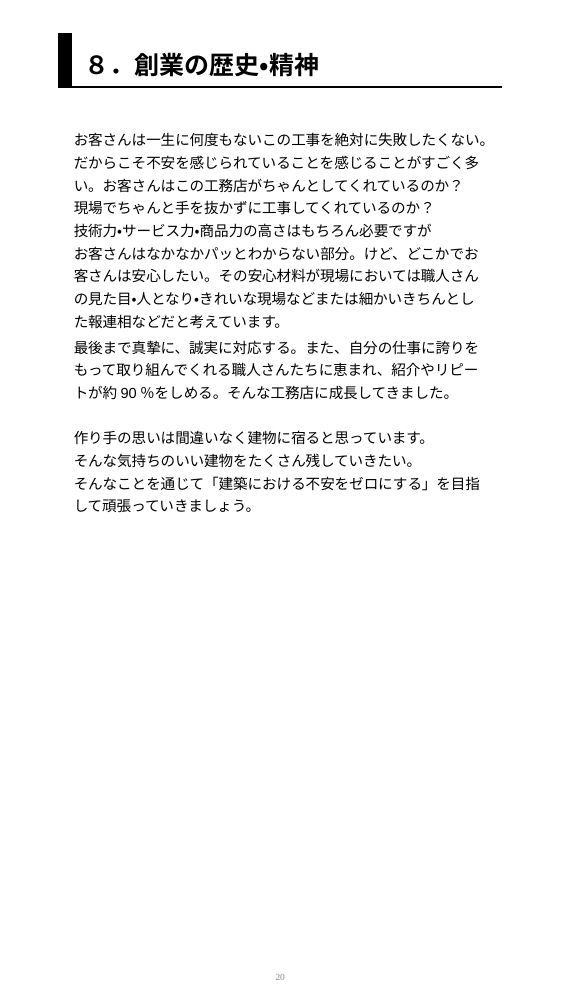

８．創業の歴史・精神
お客さんは一生に何度もないこの工事を絶対に失敗したくない。
だからこそ不安を感じられていることを感じることがすごく多い。お客さんはこの工務店がちゃんとしてくれているのか？
現場でちゃんと手を抜かずに工事してくれているのか？
技術力・サービス力・商品力の高さはもちろん必要ですが
お客さんはなかなかパッとわからない部分。けど、どこかでお客さんは安心したい。その安心材料が現場においては職人さんの見た目・人となり・きれいな現場などまたは細かいきちんとした報連相などだと考えています。

最後まで真摯に、誠実に対応する。また、自分の仕事に誇りをもって取り組んでくれる職人さんたちに恵まれ、紹介やリピートが約90％をしめる。そんな工務店に成長してきました。

作り手の思いは間違いなく建物に宿ると思っています。
そんな気持ちのいい建物をたくさん残していきたい。
そんなことを通じて「建築における不安をゼロにする」を目指して頑張っていきましょう。
20